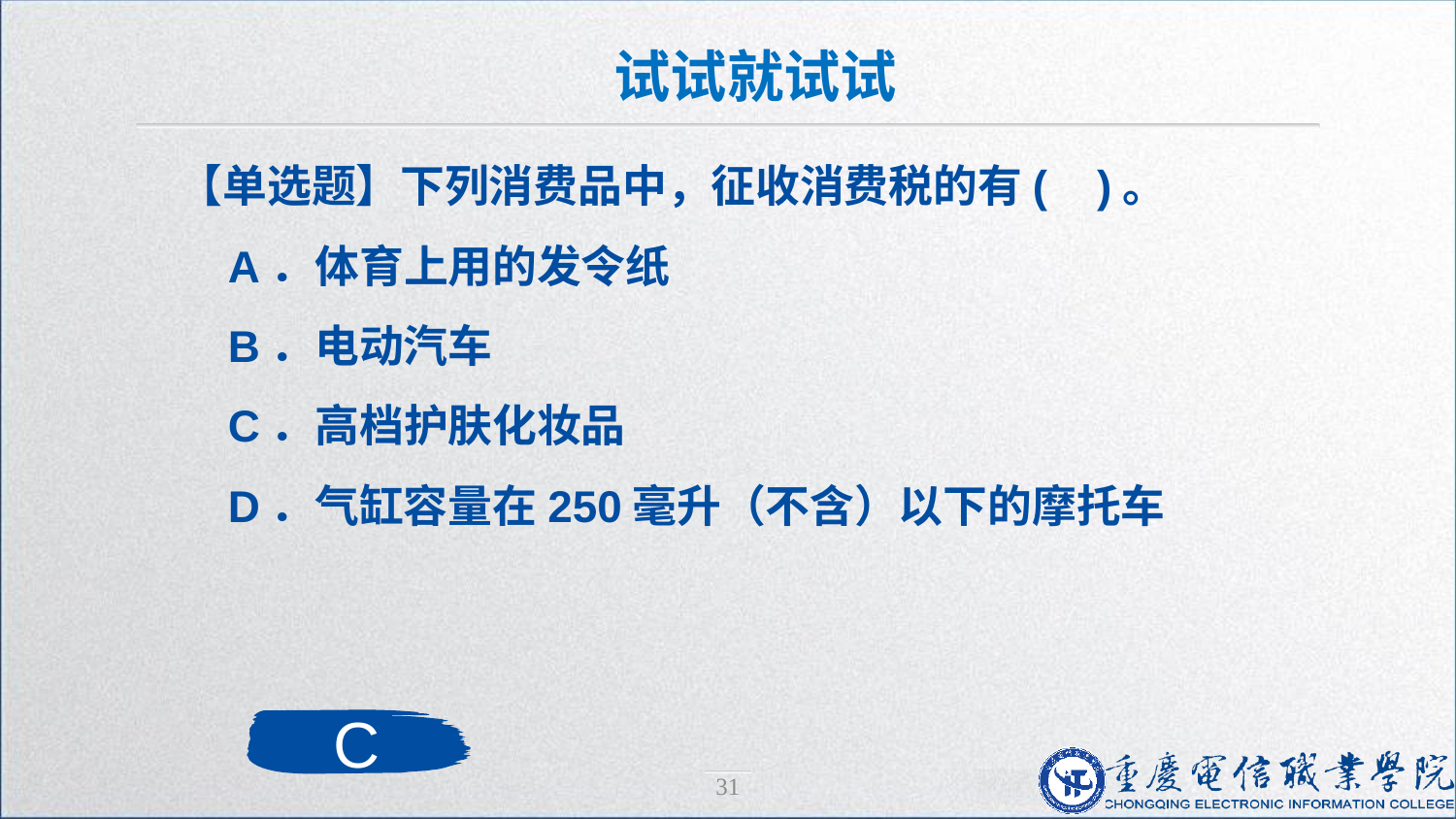

试试就试试
【单选题】下列消费品中，征收消费税的有(    )。
    A．体育上用的发令纸
    B．电动汽车
    C．高档护肤化妆品
    D．气缸容量在250毫升（不含）以下的摩托车

C
31